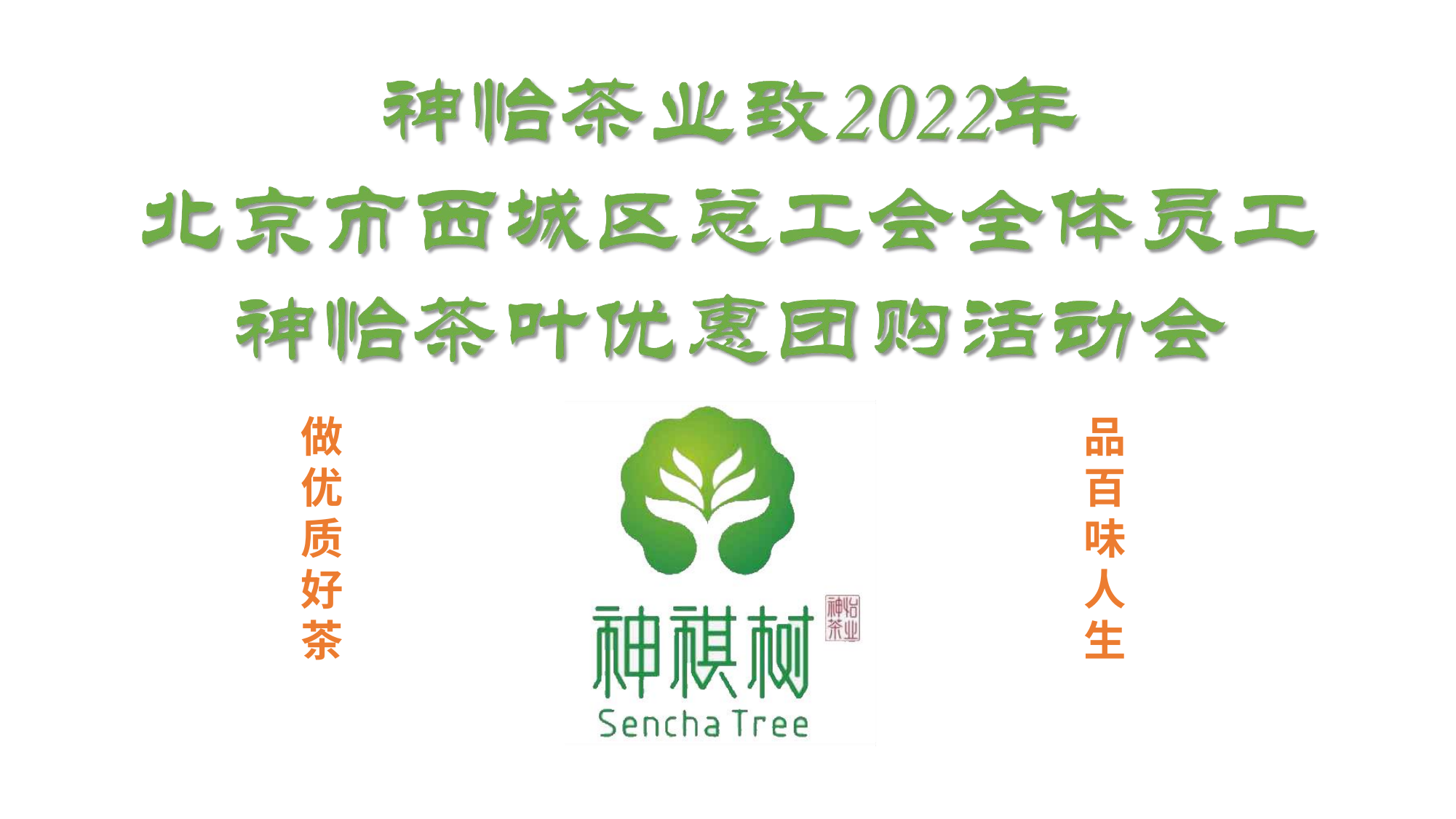

做 优 质 好 茶
品 百 味 人 生